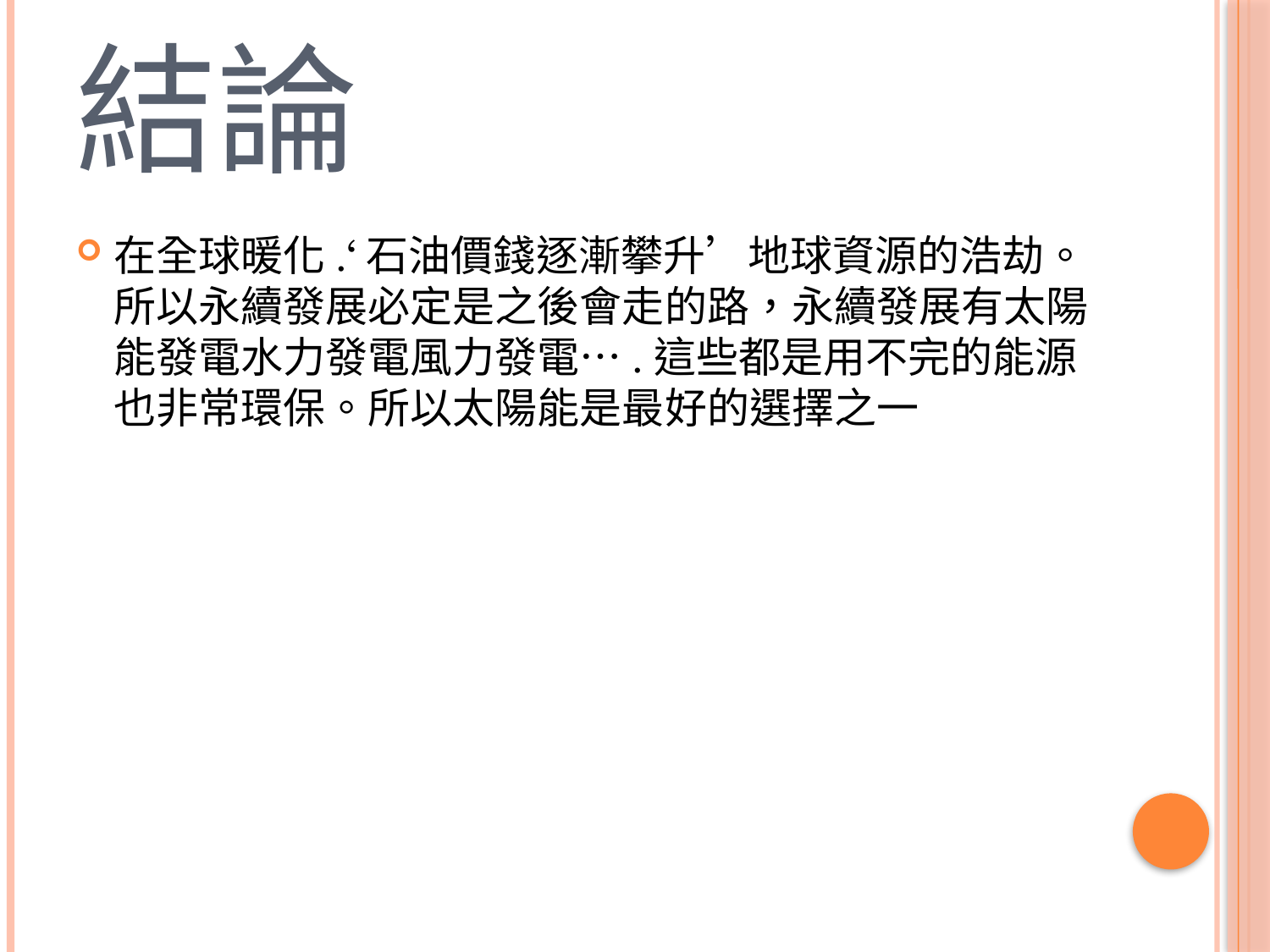

# 結論
在全球暖化.‘石油價錢逐漸攀升’地球資源的浩劫。所以永續發展必定是之後會走的路，永續發展有太陽能發電水力發電風力發電….這些都是用不完的能源也非常環保。所以太陽能是最好的選擇之一